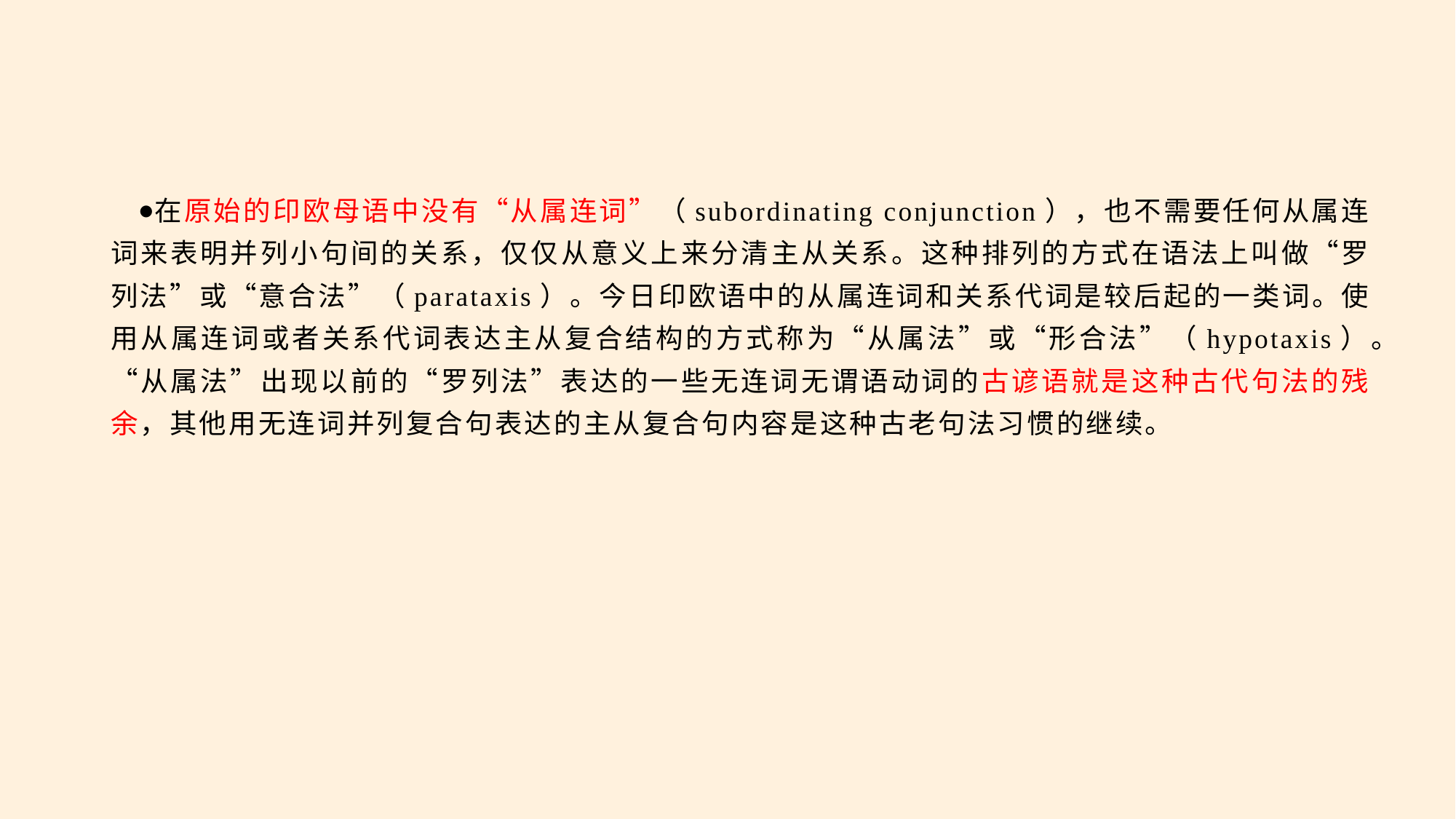

#
在原始的印欧母语中没有“从属连词”（subordinating conjunction），也不需要任何从属连词来表明并列小句间的关系，仅仅从意义上来分清主从关系。这种排列的方式在语法上叫做“罗列法”或“意合法”（parataxis）。今日印欧语中的从属连词和关系代词是较后起的一类词。使用从属连词或者关系代词表达主从复合结构的方式称为“从属法”或“形合法”（hypotaxis）。“从属法”出现以前的“罗列法”表达的一些无连词无谓语动词的古谚语就是这种古代句法的残余，其他用无连词并列复合句表达的主从复合句内容是这种古老句法习惯的继续。